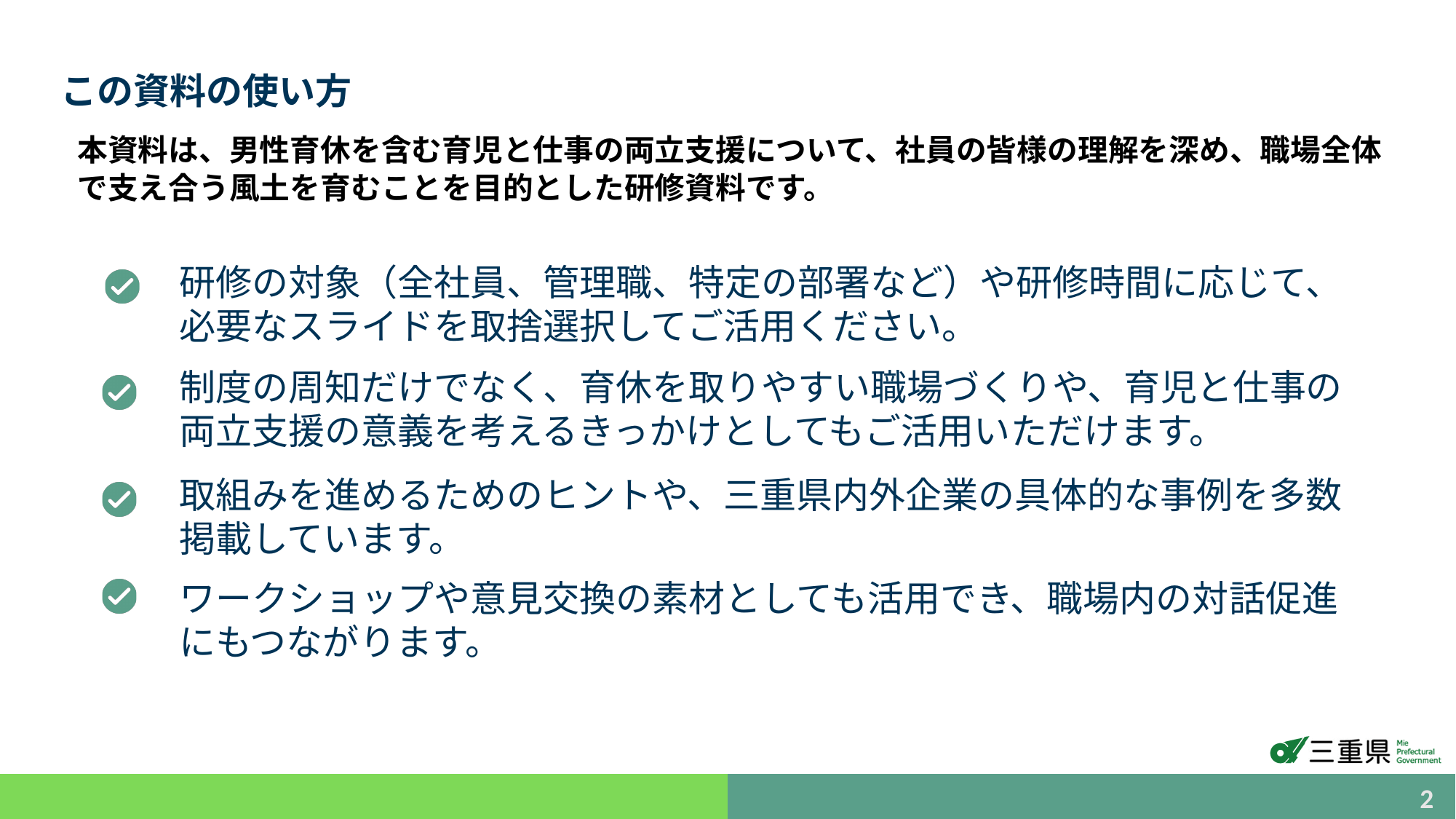

この資料の使い方
本資料は、男性育休を含む育児と仕事の両立支援について、社員の皆様の理解を深め、職場全体で支え合う風土を育むことを目的とした研修資料です。
研修の対象（全社員、管理職、特定の部署など）や研修時間に応じて、必要なスライドを取捨選択してご活用ください。

制度の周知だけでなく、育休を取りやすい職場づくりや、育児と仕事の両立支援の意義を考えるきっかけとしてもご活用いただけます。

取組みを進めるためのヒントや、三重県内外企業の具体的な事例を多数掲載しています。

ワークショップや意見交換の素材としても活用でき、職場内の対話促進にもつながります。